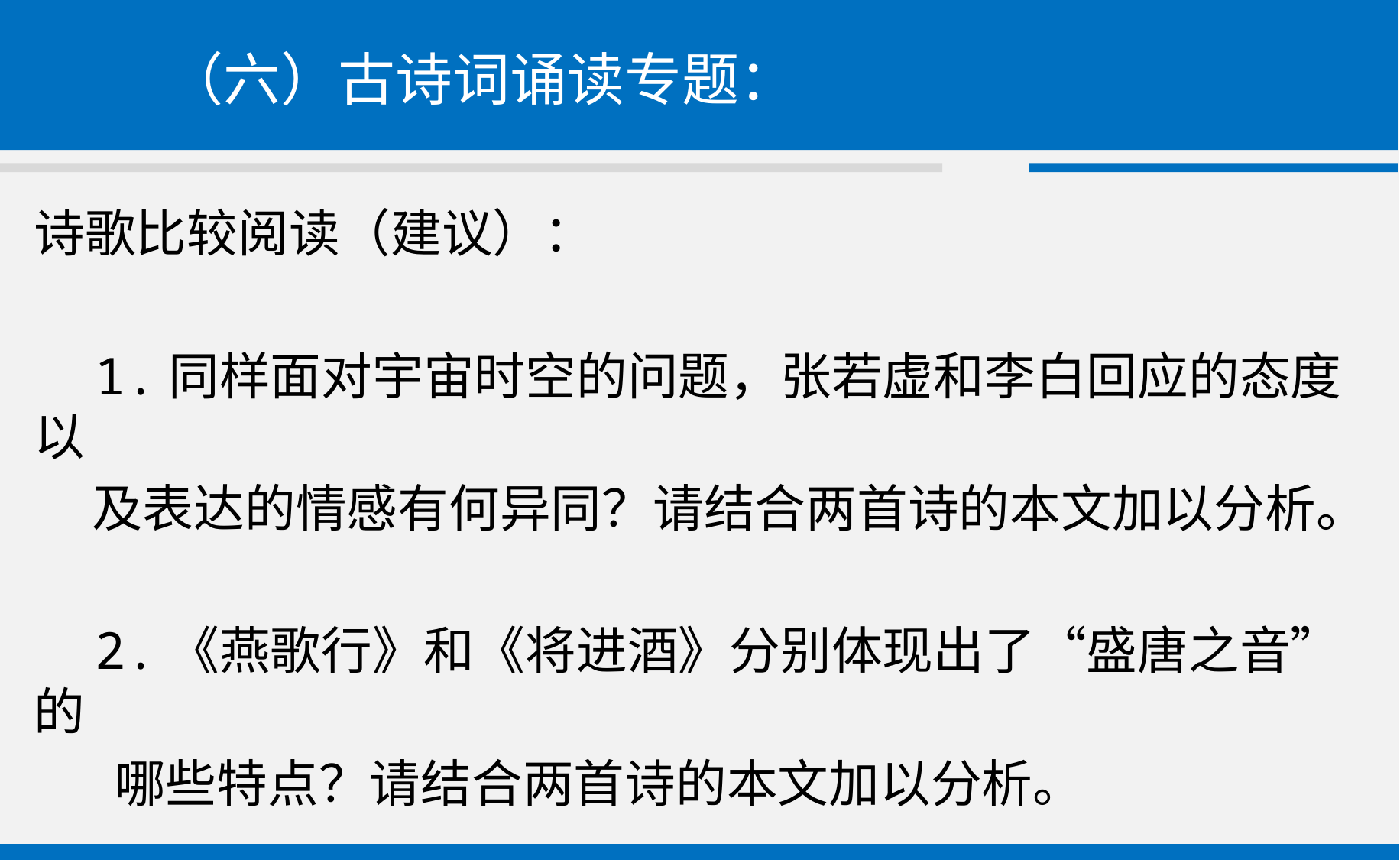

# （六）古诗词诵读专题：

诗歌比较阅读（建议）：

  1.同样面对宇宙时空的问题，张若虚和李白回应的态度以
    及表达的情感有何异同？请结合两首诗的本文加以分析。

  2.《燕歌行》和《将进酒》分别体现出了“盛唐之音”的
      哪些特点？请结合两首诗的本文加以分析。